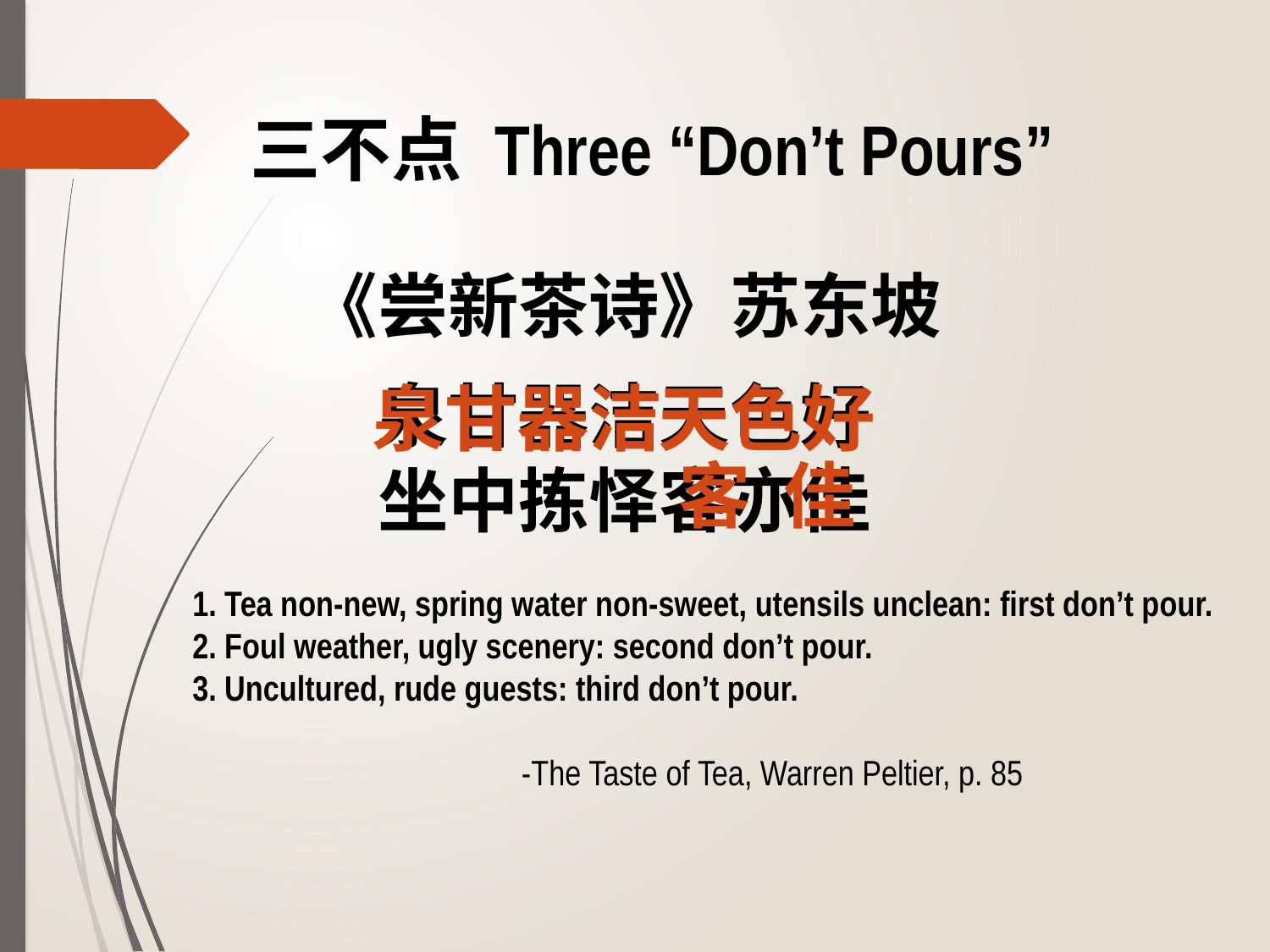

三不点 Three “Don’t Pours”
《尝新茶诗》苏东坡
泉甘器洁天色好
坐中拣怿客亦佳
泉甘器洁
天色好
客  佳
1. Tea non-new, spring water non-sweet, utensils unclean: first don’t pour.
2. Foul weather, ugly scenery: second don’t pour.
3. Uncultured, rude guests: third don’t pour.
                                         -The Taste of Tea, Warren Peltier, p. 85